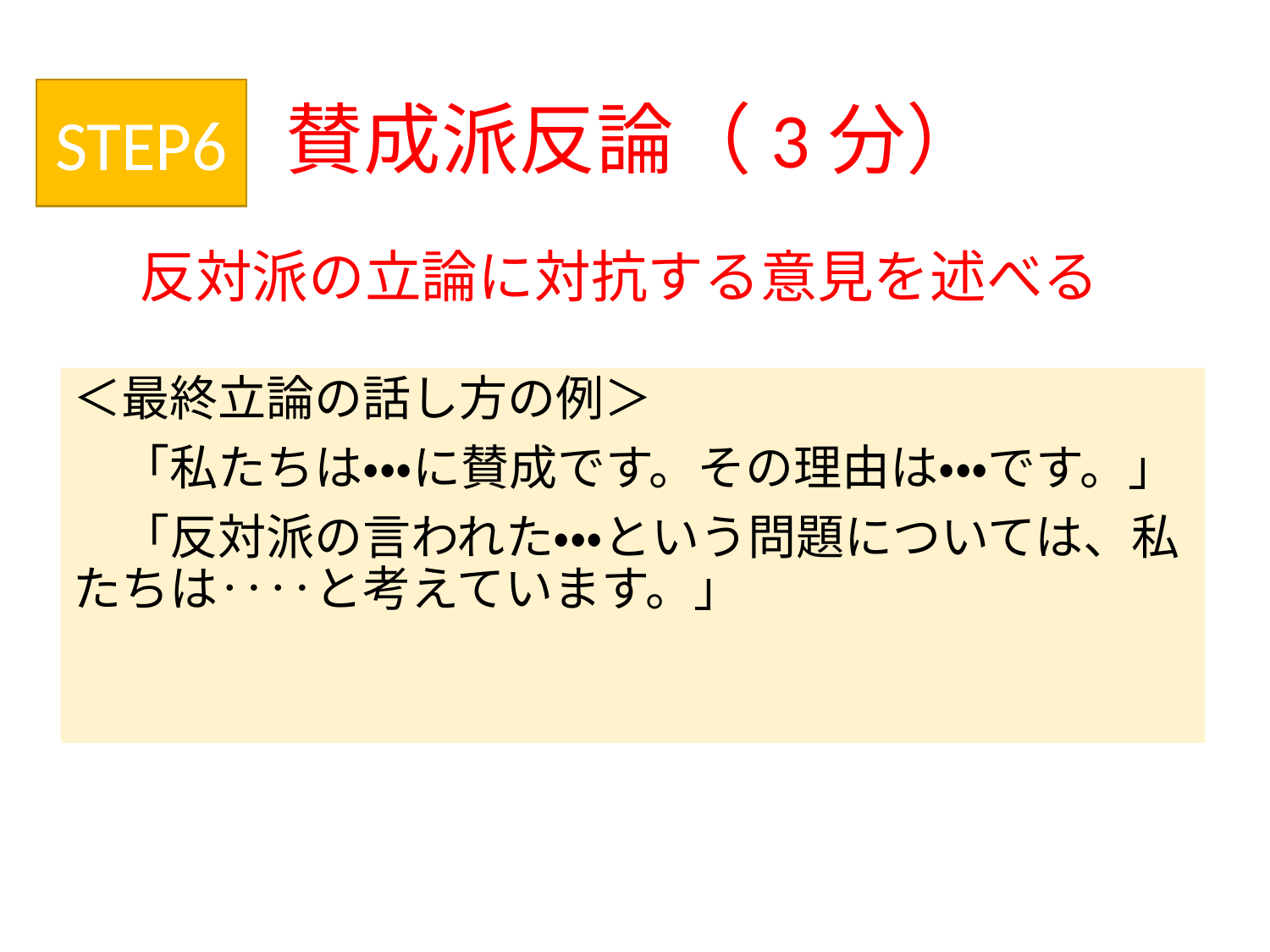

# 賛成派反論（3分）
STEP6
反対派の立論に対抗する意見を述べる
＜最終立論の話し方の例＞
　「私たちは・・・に賛成です。その理由は・・・です。」
　「反対派の言われた・・・という問題については、私たちは‥‥と考えています。」